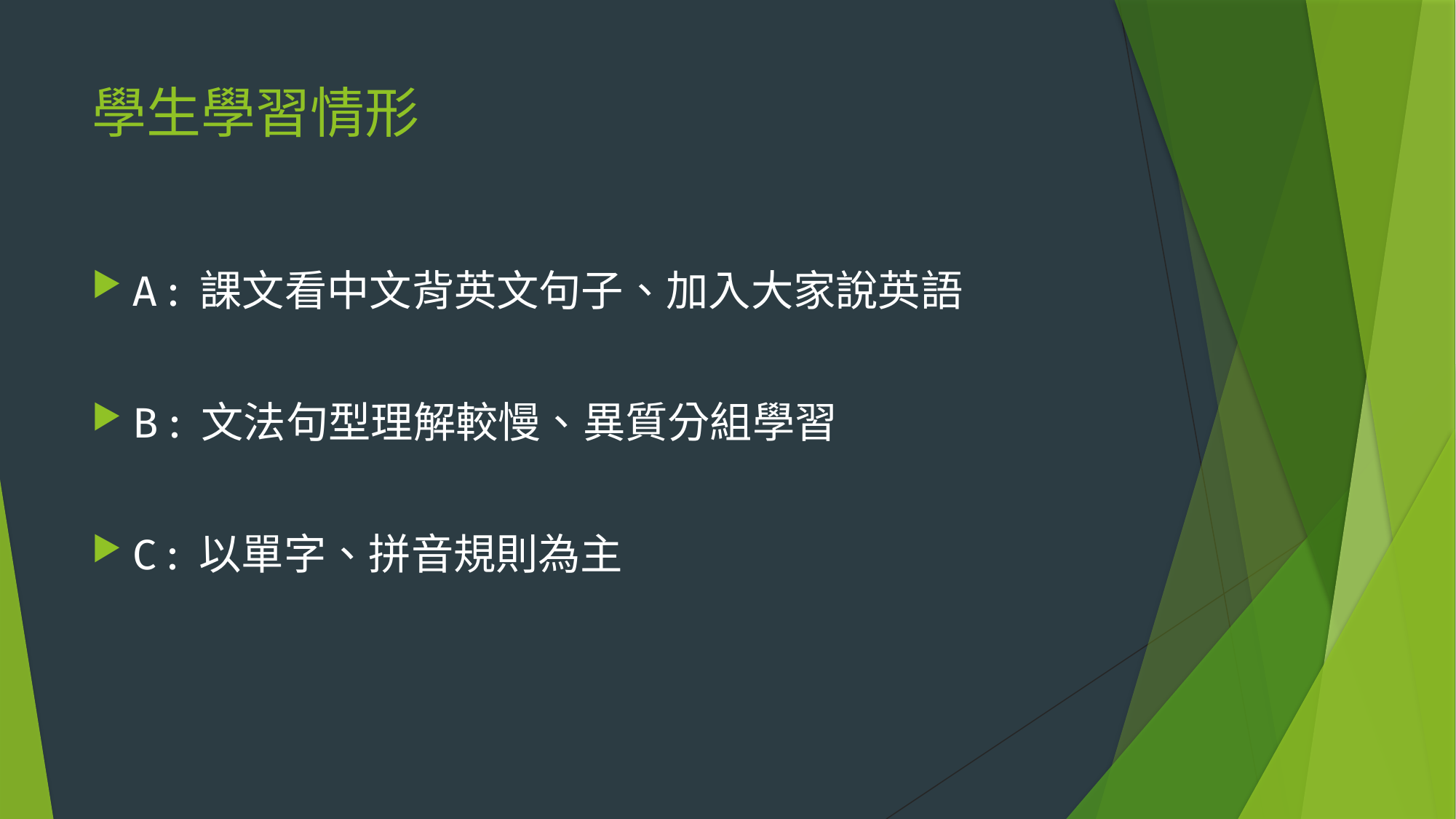

# 學生學習情形
A : 課文看中文背英文句子、加入大家說英語

B : 文法句型理解較慢、異質分組學習

C : 以單字、拼音規則為主